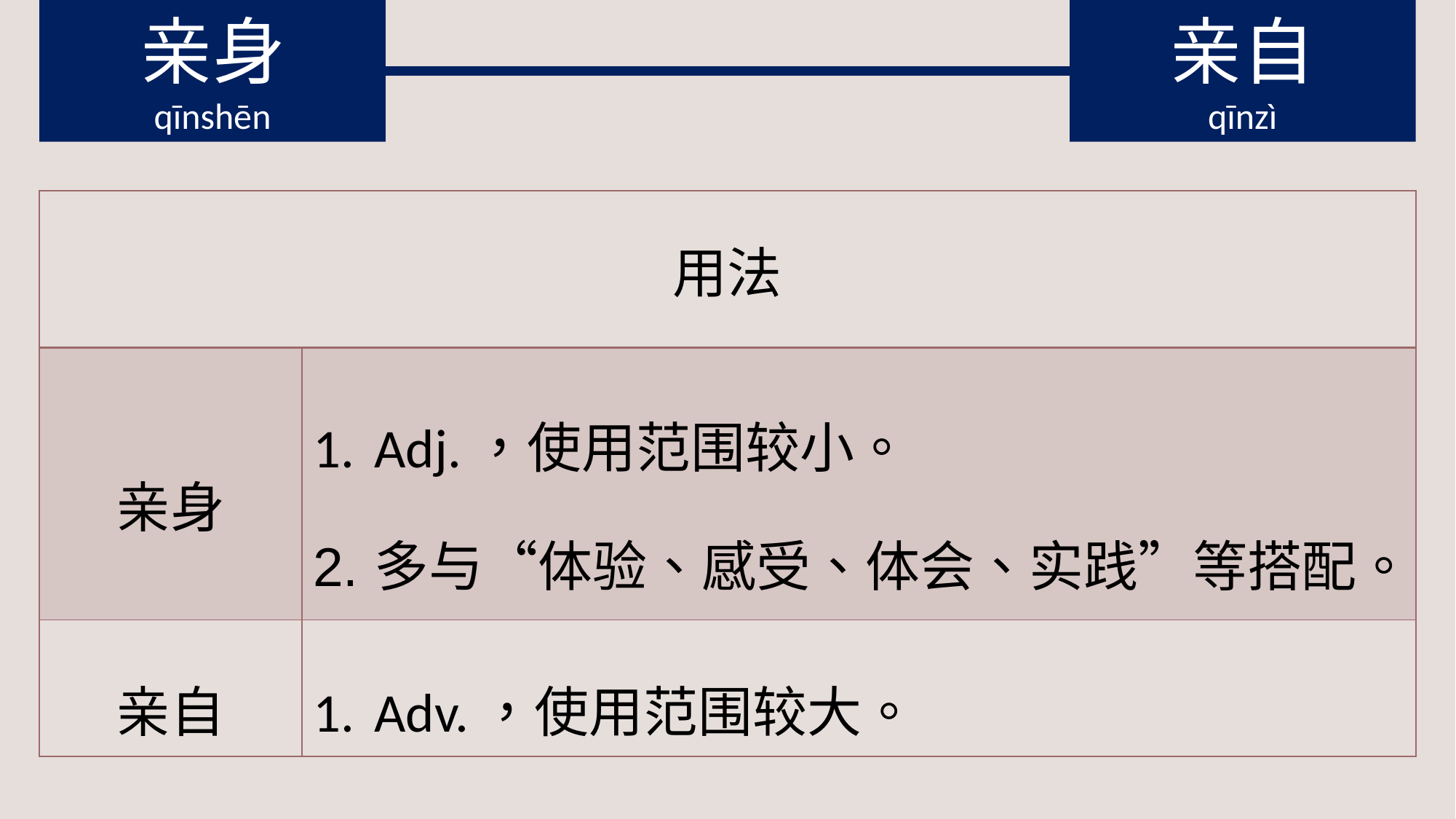

亲身
qīnshēn
亲自
qīnzì
| 用法 |  |
| --- | --- |
| 亲身 | Adj.，使用范围较小。 多与“体验、感受、体会、实践”等搭配。 |
| 亲自 | Adv.，使用范围较大。 |